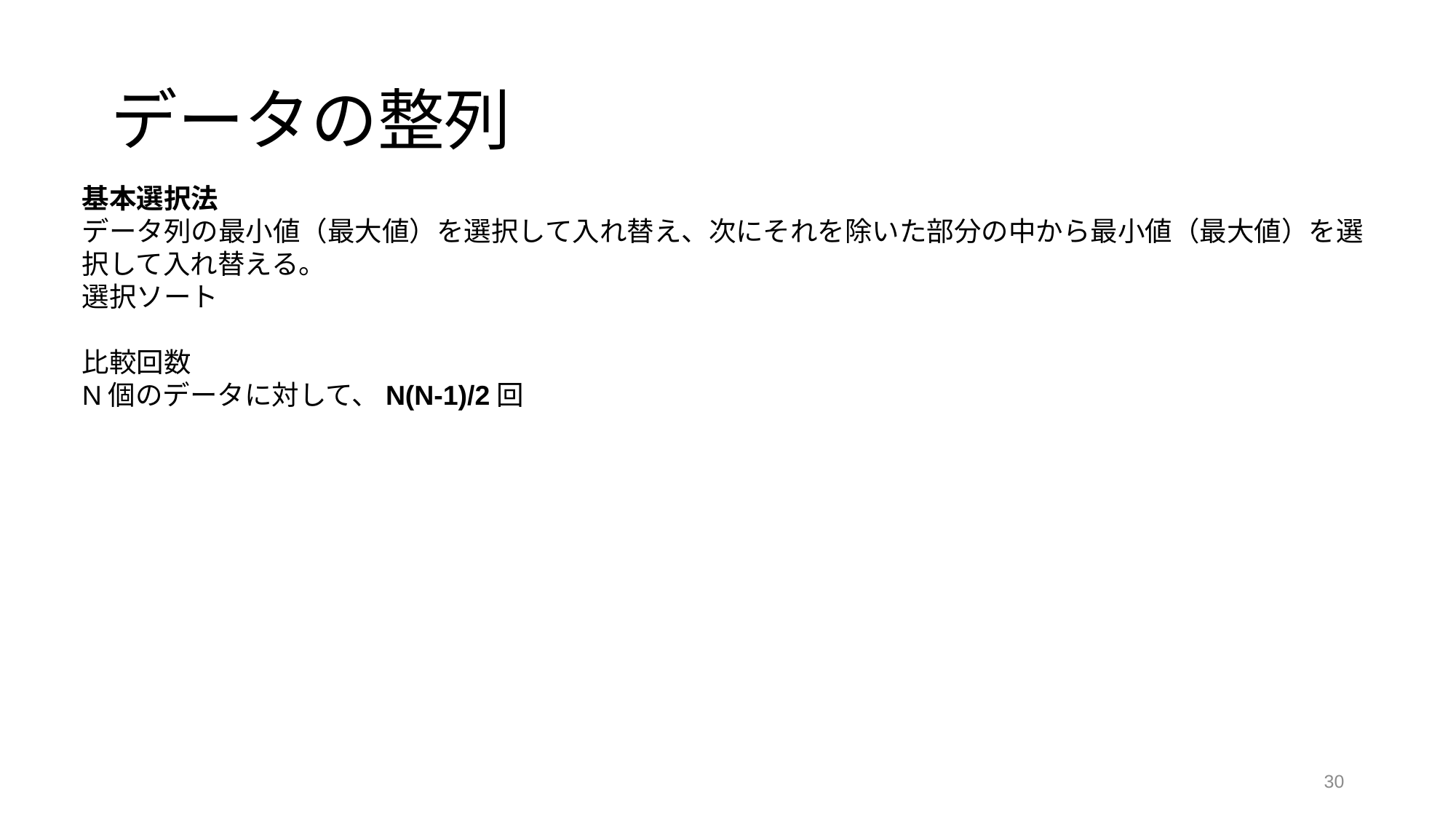

# データの整列
基本選択法
データ列の最小値（最大値）を選択して入れ替え、次にそれを除いた部分の中から最小値（最大値）を選択して入れ替える。
選択ソート

比較回数
N個のデータに対して、N(N-1)/2回

30